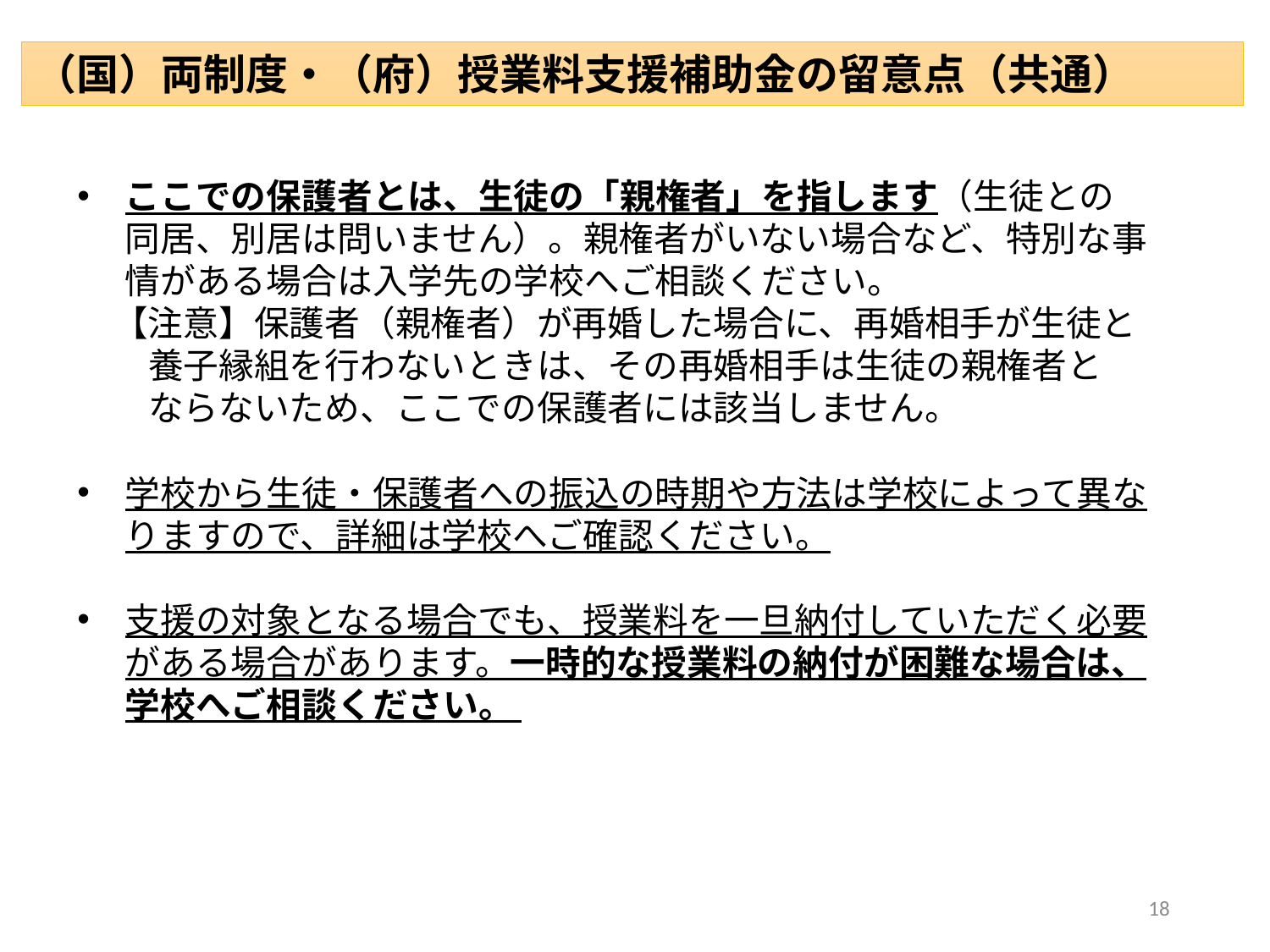

（国）両制度・（府）授業料支援補助金の留意点（共通）
ここでの保護者とは、生徒の「親権者」を指します（生徒との同居、別居は問いません）。親権者がいない場合など、特別な事情がある場合は入学先の学校へご相談ください。
　【注意】保護者（親権者）が再婚した場合に、再婚相手が生徒と
　　養子縁組を行わないときは、その再婚相手は生徒の親権者と
　　ならないため、ここでの保護者には該当しません。

学校から生徒・保護者への振込の時期や方法は学校によって異なりますので、詳細は学校へご確認ください。

支援の対象となる場合でも、授業料を一旦納付していただく必要がある場合があります。一時的な授業料の納付が困難な場合は、学校へご相談ください。
18